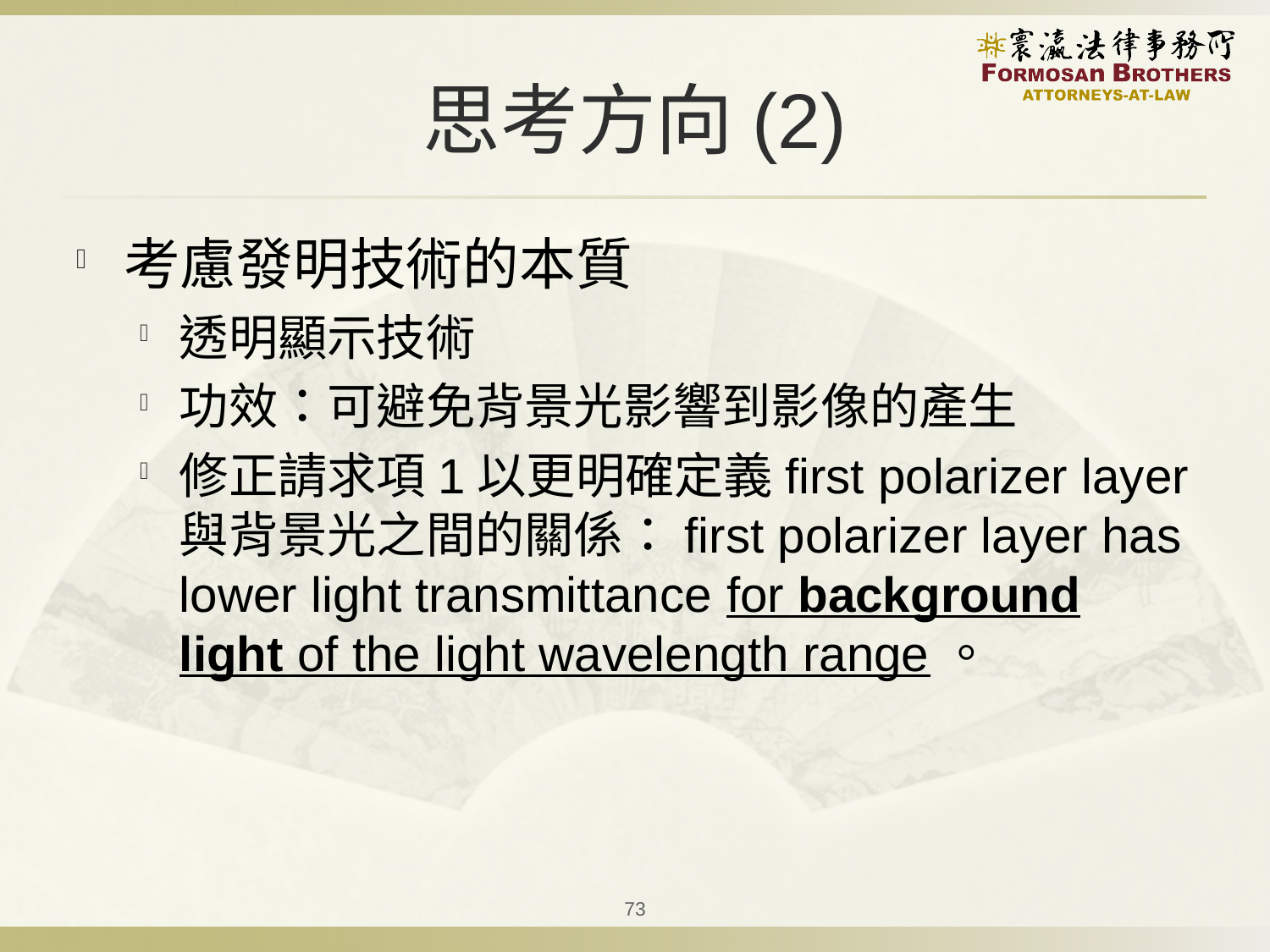

# 思考方向(2)
考慮發明技術的本質
透明顯示技術
功效：可避免背景光影響到影像的產生
修正請求項1以更明確定義first polarizer layer與背景光之間的關係：first polarizer layer has lower light transmittance for background light of the light wavelength range。
73